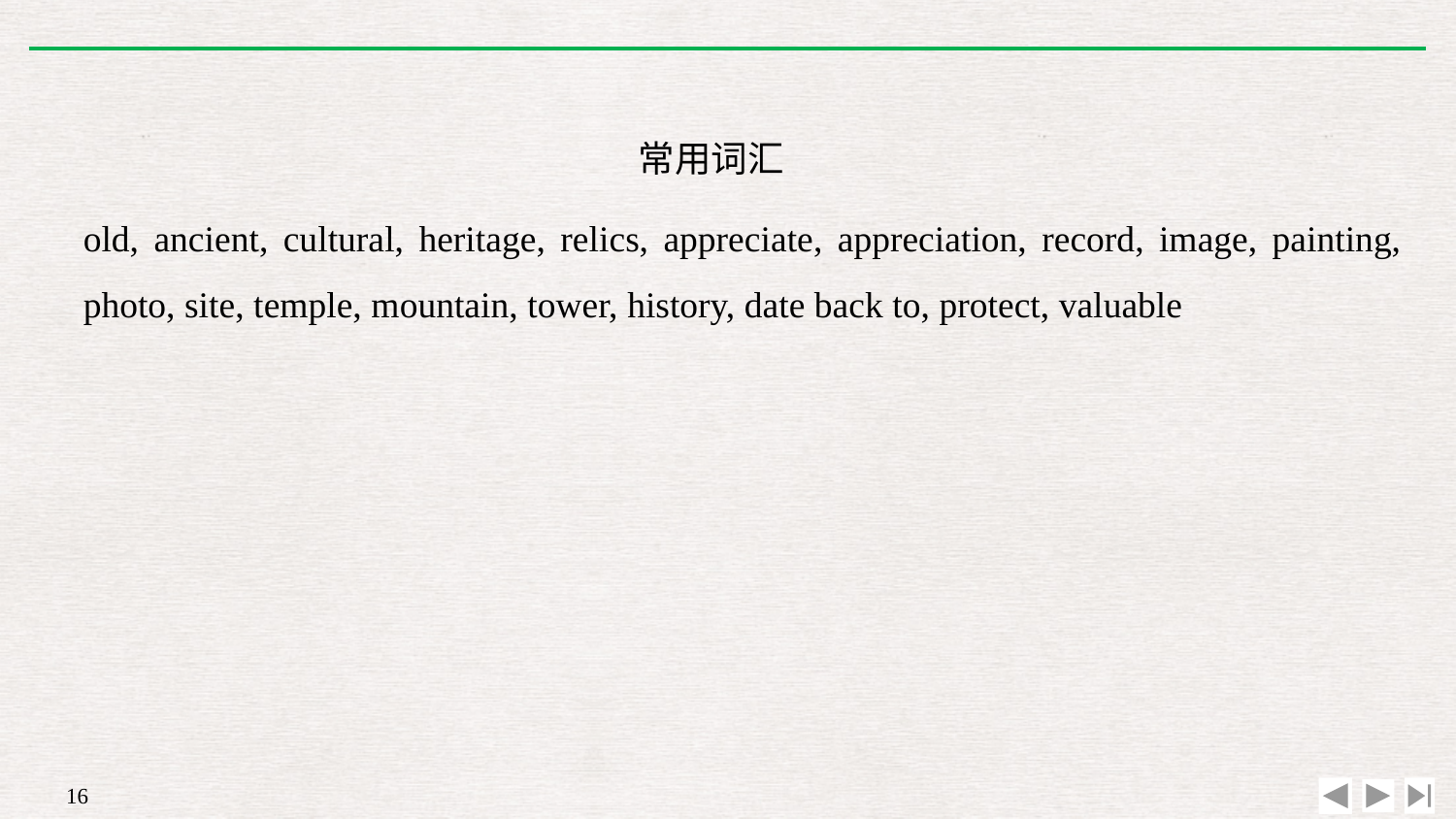

常用词汇
old, ancient, cultural, heritage, relics, appreciate, appreciation, record, image, painting, photo, site, temple, mountain, tower, history, date back to, protect, valuable